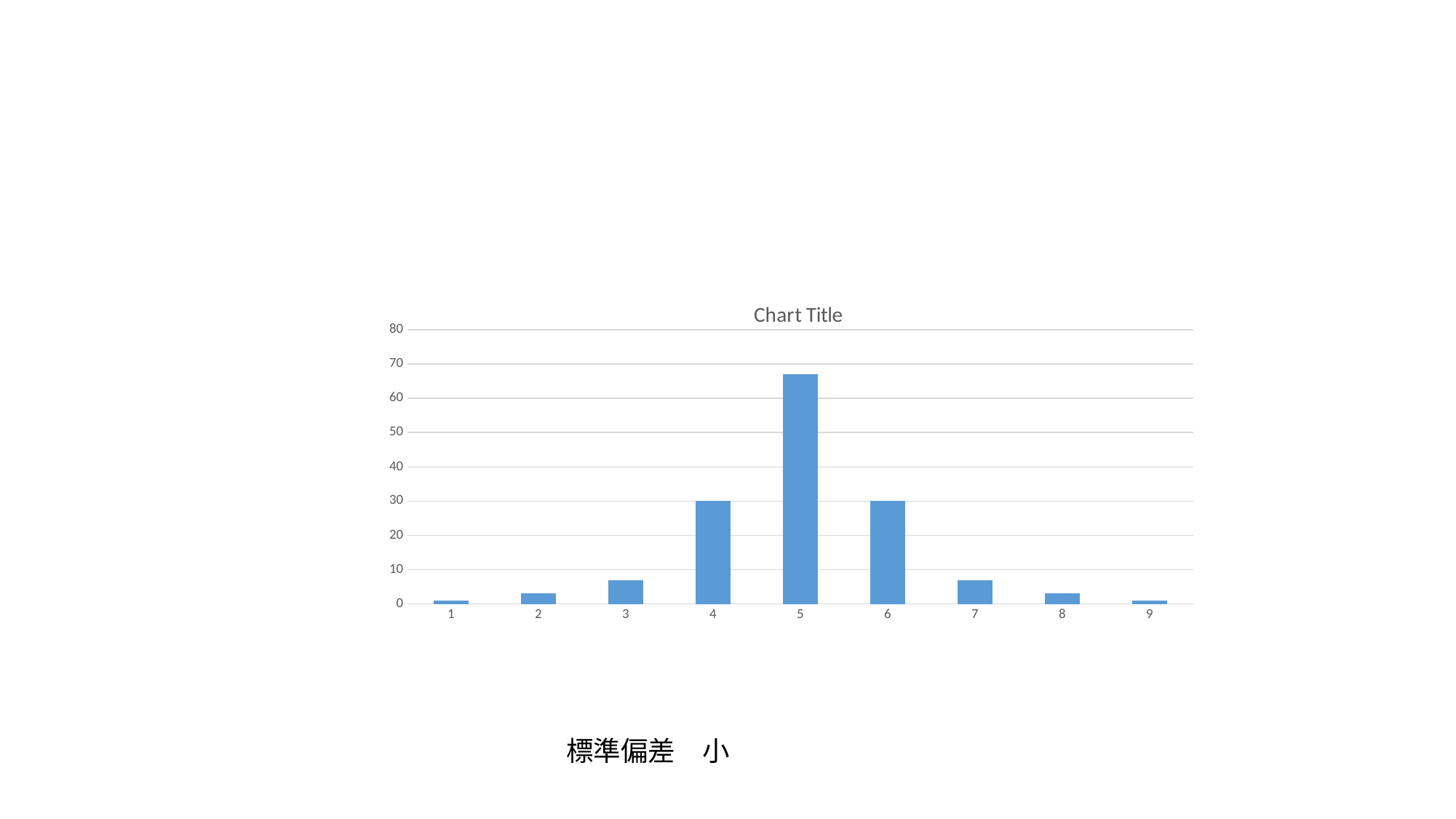

### Chart:

| Category |  |
|---|---|
標準偏差　小